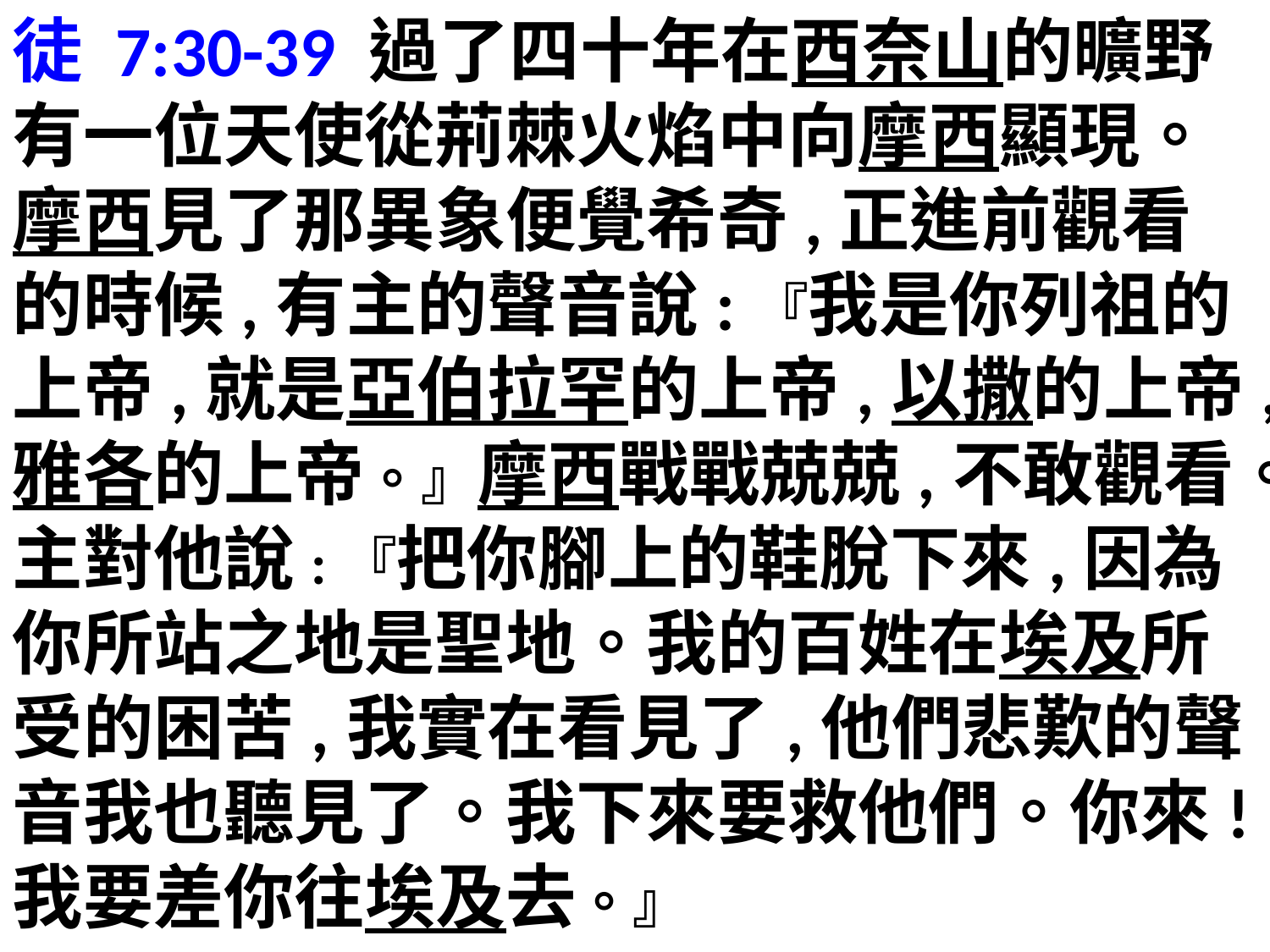

徒 7:30-39 過了四十年在西奈山的曠野有一位天使從荊棘火焰中向摩西顯現。 摩西見了那異象便覺希奇,正進前觀看的時候,有主的聲音說:『我是你列祖的上帝,就是亞伯拉罕的上帝,以撒的上帝,雅各的上帝。』摩西戰戰兢兢,不敢觀看。主對他說:『把你腳上的鞋脫下來,因為你所站之地是聖地。我的百姓在埃及所受的困苦,我實在看見了,他們悲歎的聲音我也聽見了。我下來要救他們。你來!我要差你往埃及去。』